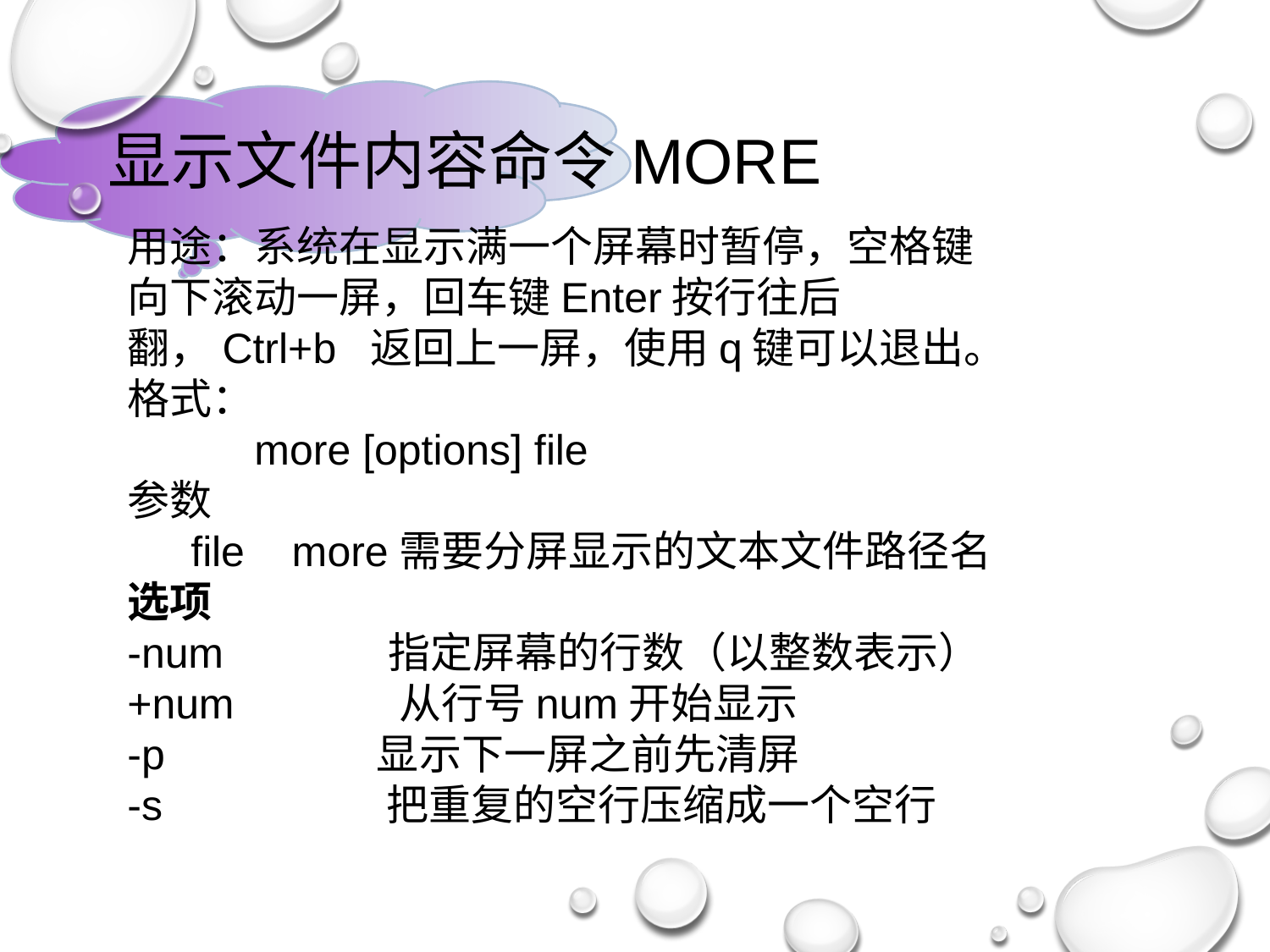

# 显示文件内容命令more
用途：系统在显示满一个屏幕时暂停，空格键  向下滚动一屏，回车键Enter按行往后翻，Ctrl+b  返回上一屏，使用q键可以退出。
格式：
more [options] file
参数
file    more需要分屏显示的文本文件路径名
选项
-num             指定屏幕的行数（以整数表示）
+num             从行号num开始显示
-p                 显示下一屏之前先清屏
-s                  把重复的空行压缩成一个空行